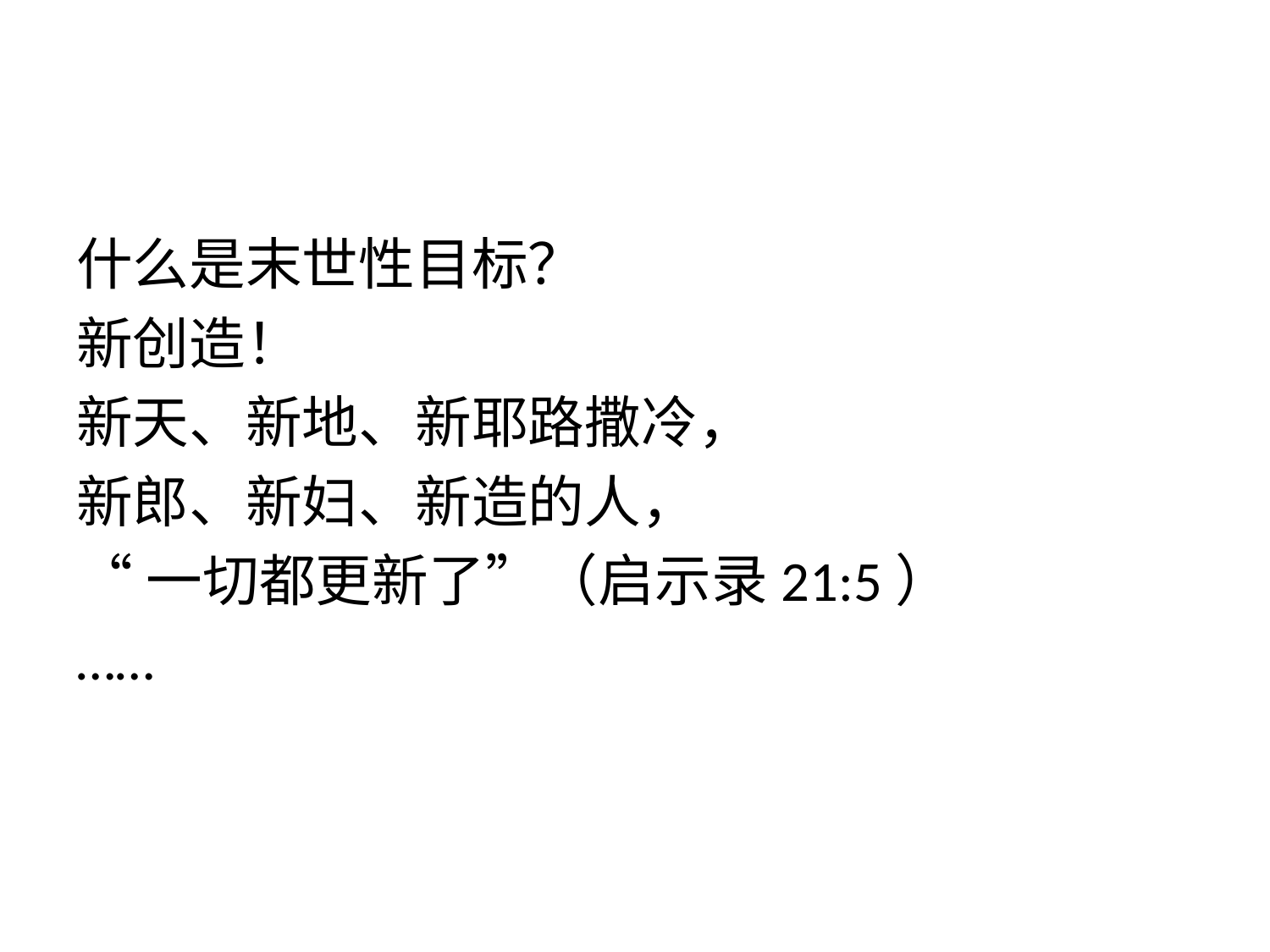

#
什么是末世性目标？
新创造！
新天、新地、新耶路撒冷，
新郎、新妇、新造的人，
“一切都更新了”（启示录21:5）
……